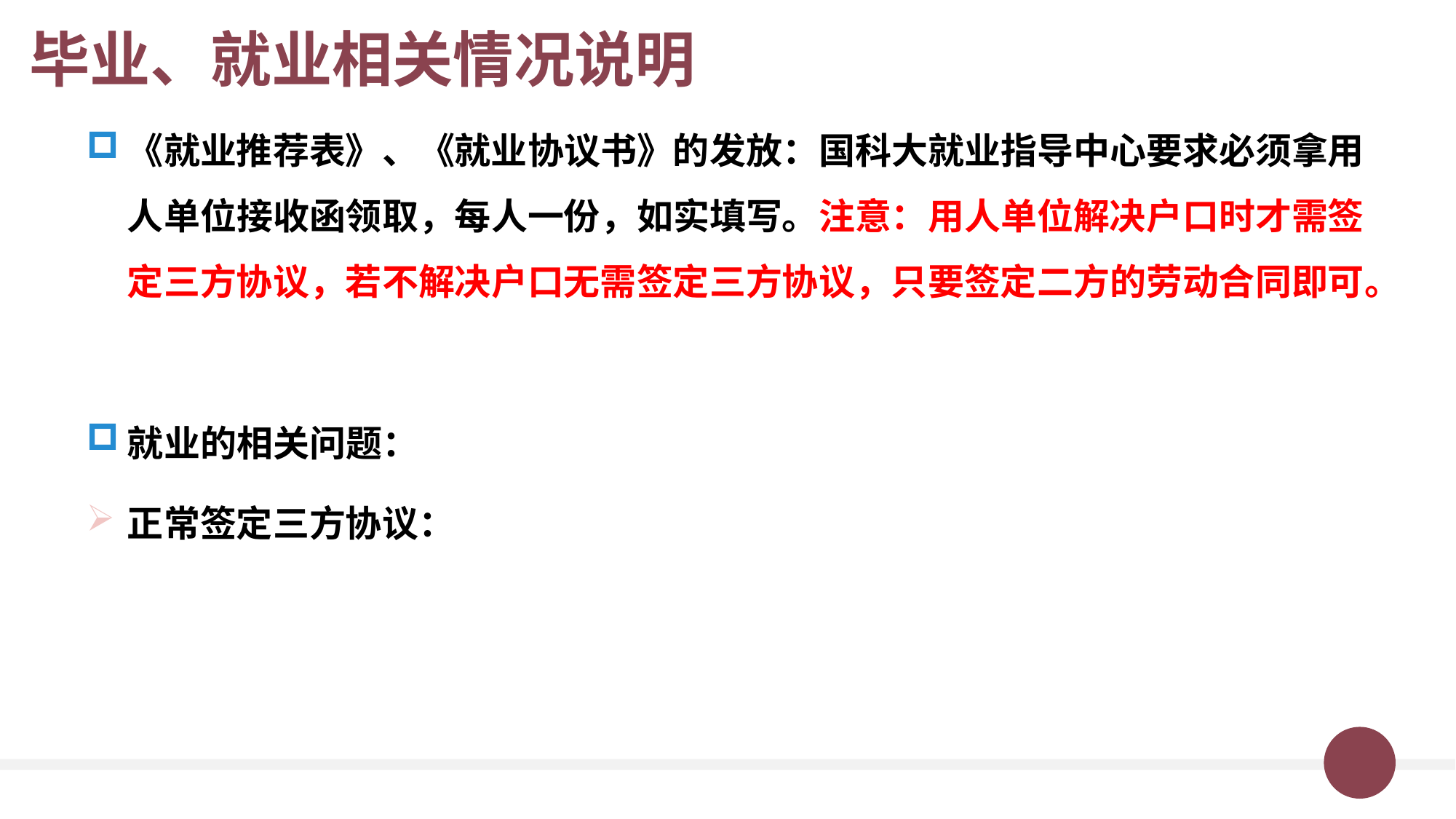

毕业、就业相关情况说明
《就业推荐表》、《就业协议书》的发放：国科大就业指导中心要求必须拿用人单位接收函领取，每人一份，如实填写。注意：用人单位解决户口时才需签定三方协议，若不解决户口无需签定三方协议，只要签定二方的劳动合同即可。

就业的相关问题：
正常签定三方协议：